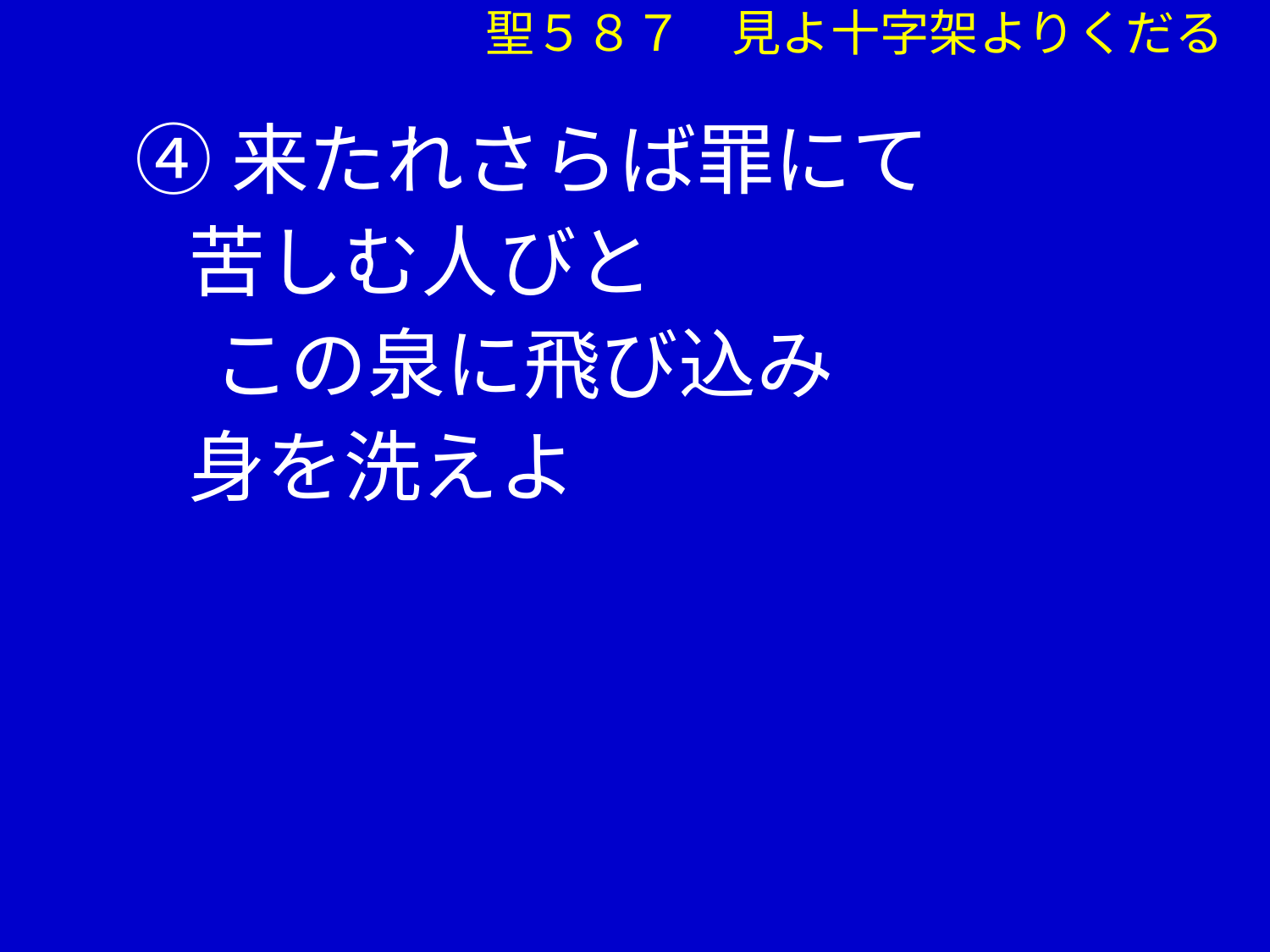

聖５８７　見よ十字架よりくだる
④来たれさらば罪にて
  苦しむ人びと
　この泉に飛び込み
  身を洗えよ